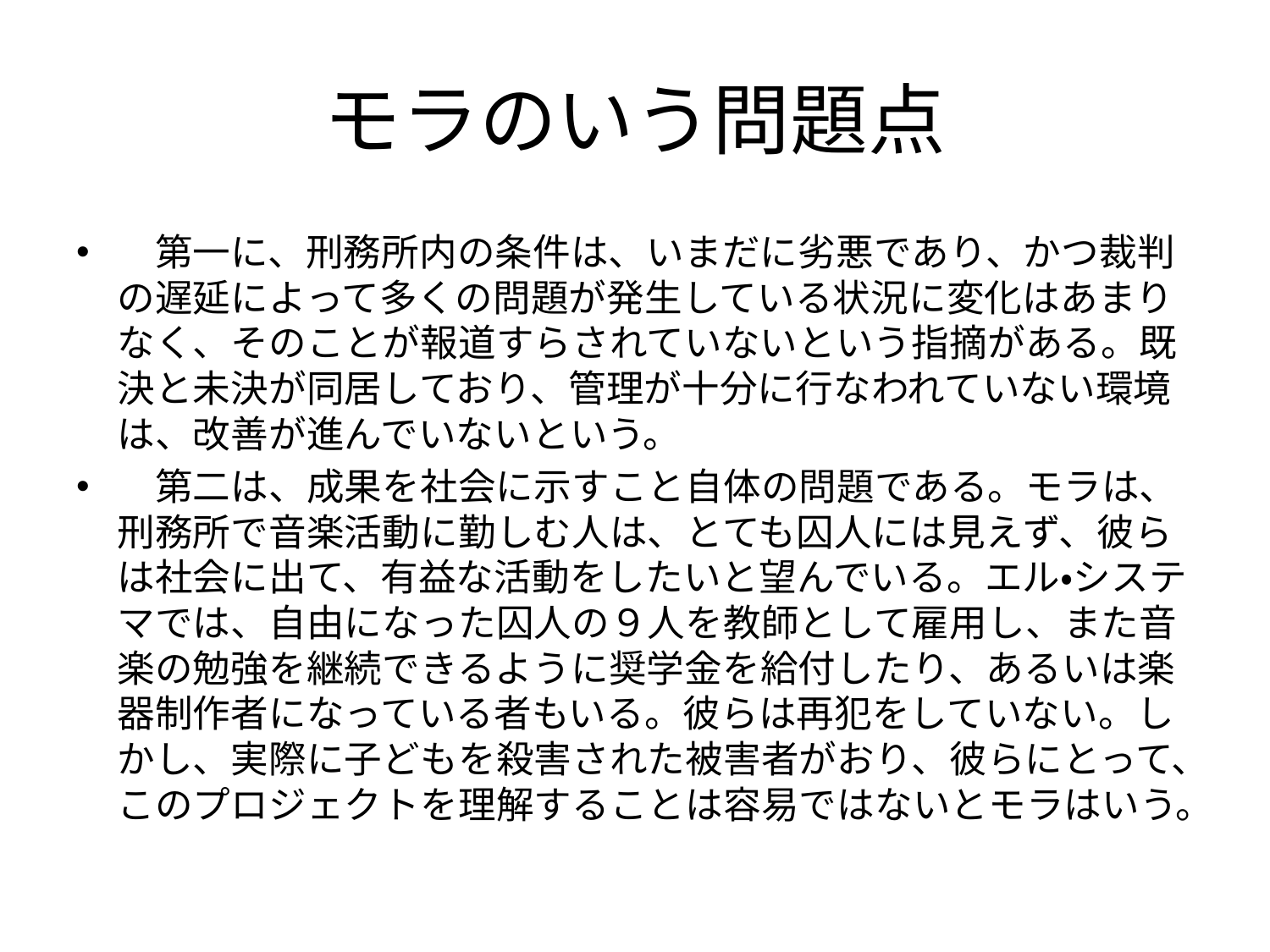

# モラのいう問題点
　第一に、刑務所内の条件は、いまだに劣悪であり、かつ裁判の遅延によって多くの問題が発生している状況に変化はあまりなく、そのことが報道すらされていないという指摘がある。既決と未決が同居しており、管理が十分に行なわれていない環境は、改善が進んでいないという。
　第二は、成果を社会に示すこと自体の問題である。モラは、刑務所で音楽活動に勤しむ人は、とても囚人には見えず、彼らは社会に出て、有益な活動をしたいと望んでいる。エル・システマでは、自由になった囚人の９人を教師として雇用し、また音楽の勉強を継続できるように奨学金を給付したり、あるいは楽器制作者になっている者もいる。彼らは再犯をしていない。しかし、実際に子どもを殺害された被害者がおり、彼らにとって、このプロジェクトを理解することは容易ではないとモラはいう。